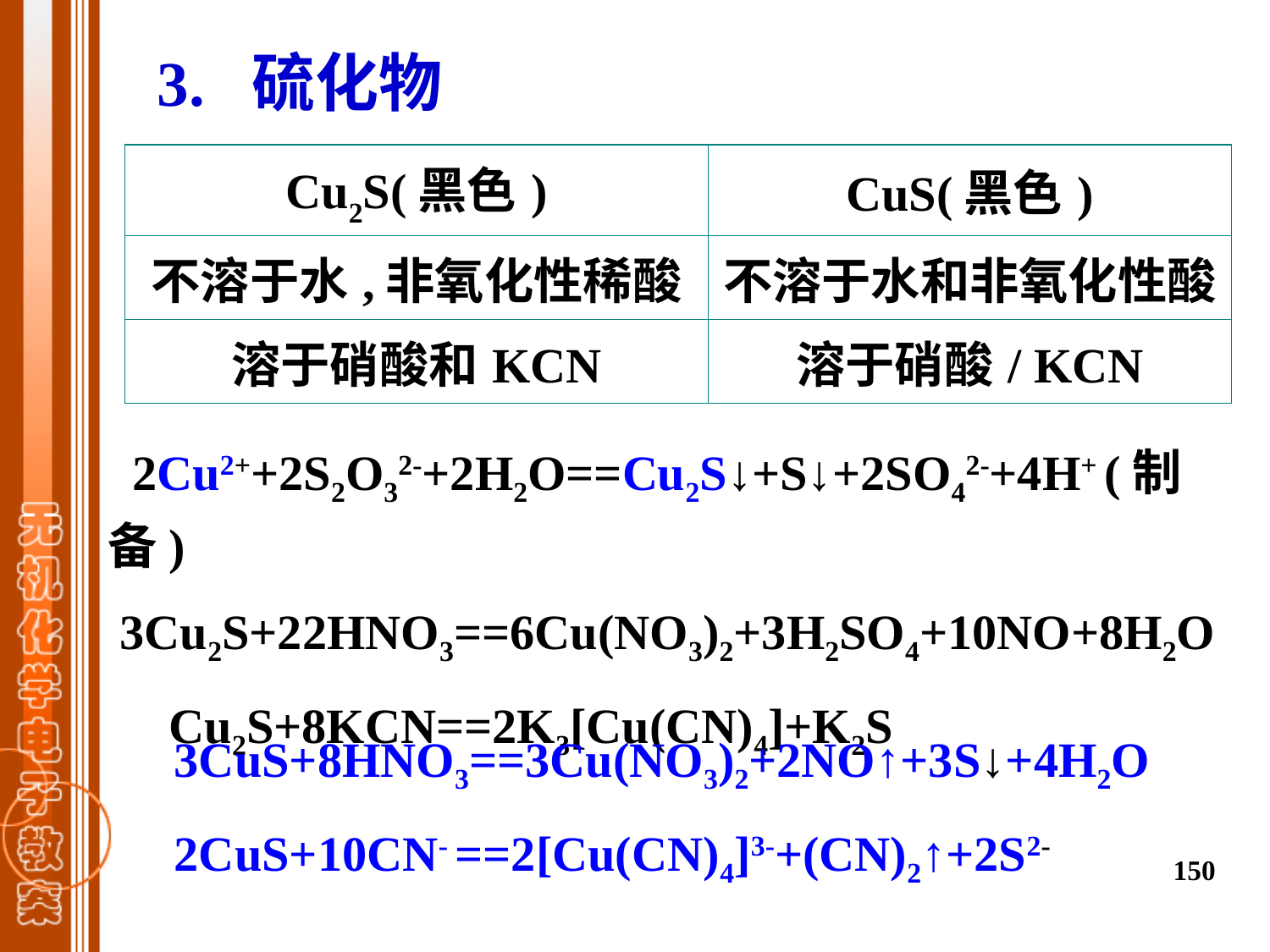

3.  硫化物
| Cu2S(黑色) | CuS(黑色) |
| --- | --- |
| 不溶于水,非氧化性稀酸 | 不溶于水和非氧化性酸 |
| 溶于硝酸和KCN | 溶于硝酸/ KCN |
  2Cu2++2S2O32-+2H2O==Cu2S↓+S↓+2SO42-+4H+ (制备)
 3Cu2S+22HNO3==6Cu(NO3)2+3H2SO4+10NO+8H2O
     Cu2S+8KCN==2K3[Cu(CN)4]+K2S
   3CuS+8HNO3==3Cu(NO3)2+2NO↑+3S↓+4H2O
   2CuS+10CN- ==2[Cu(CN)4]3-+(CN)2↑+2S2-
150